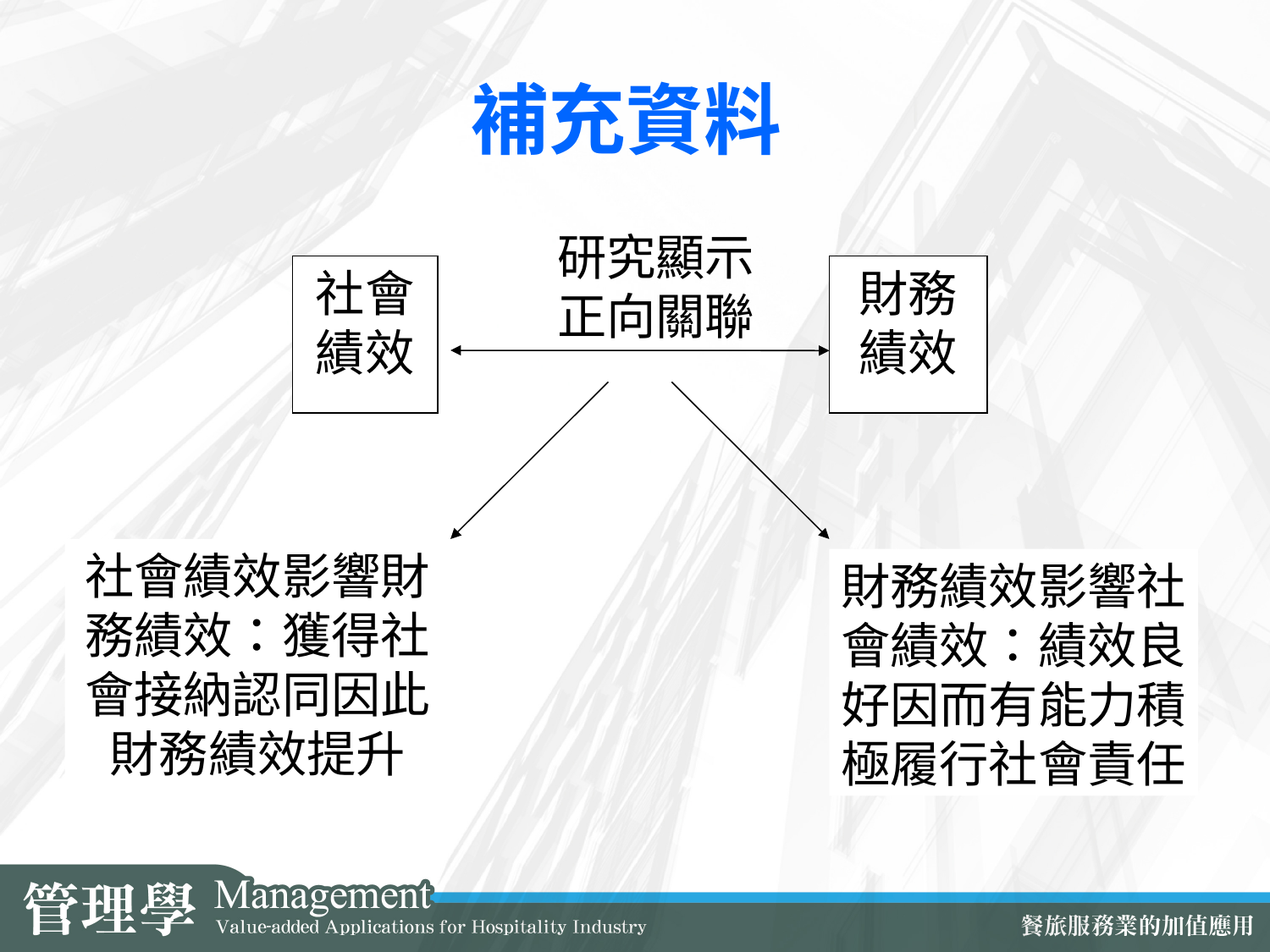

# 補充資料
研究顯示正向關聯
社會績效
財務績效

社會績效影響財務績效：獲得社會接納認同因此財務績效提升
財務績效影響社會績效：績效良好因而有能力積極履行社會責任